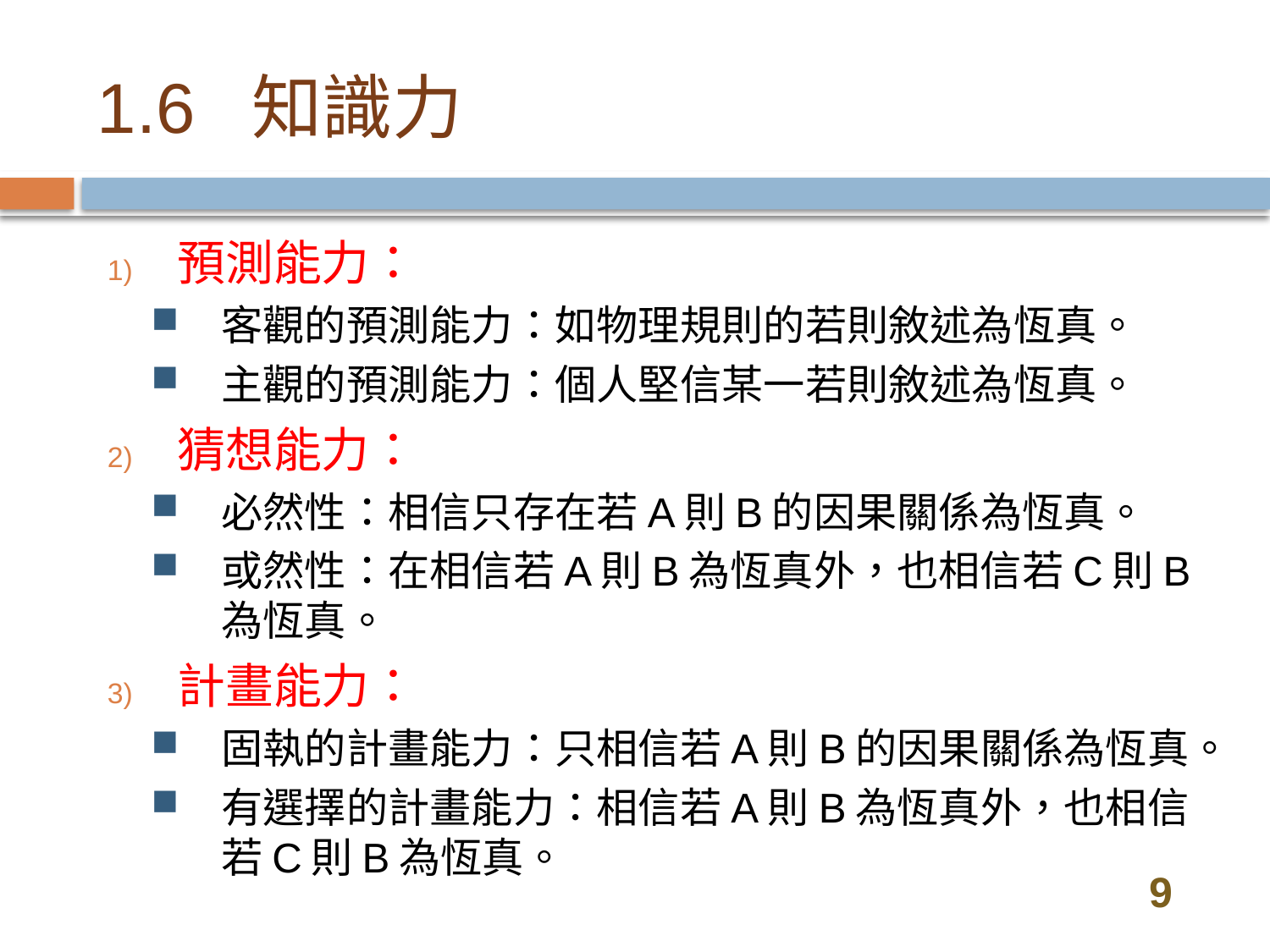

# 1.6  知識力
預測能力：
客觀的預測能力：如物理規則的若則敘述為恆真。
主觀的預測能力：個人堅信某一若則敘述為恆真。
猜想能力：
必然性：相信只存在若A則B的因果關係為恆真。
或然性：在相信若A則B為恆真外，也相信若C則B為恆真。
計畫能力：
固執的計畫能力：只相信若A則B的因果關係為恆真。
有選擇的計畫能力：相信若A則B為恆真外，也相信若C則B為恆真。
9